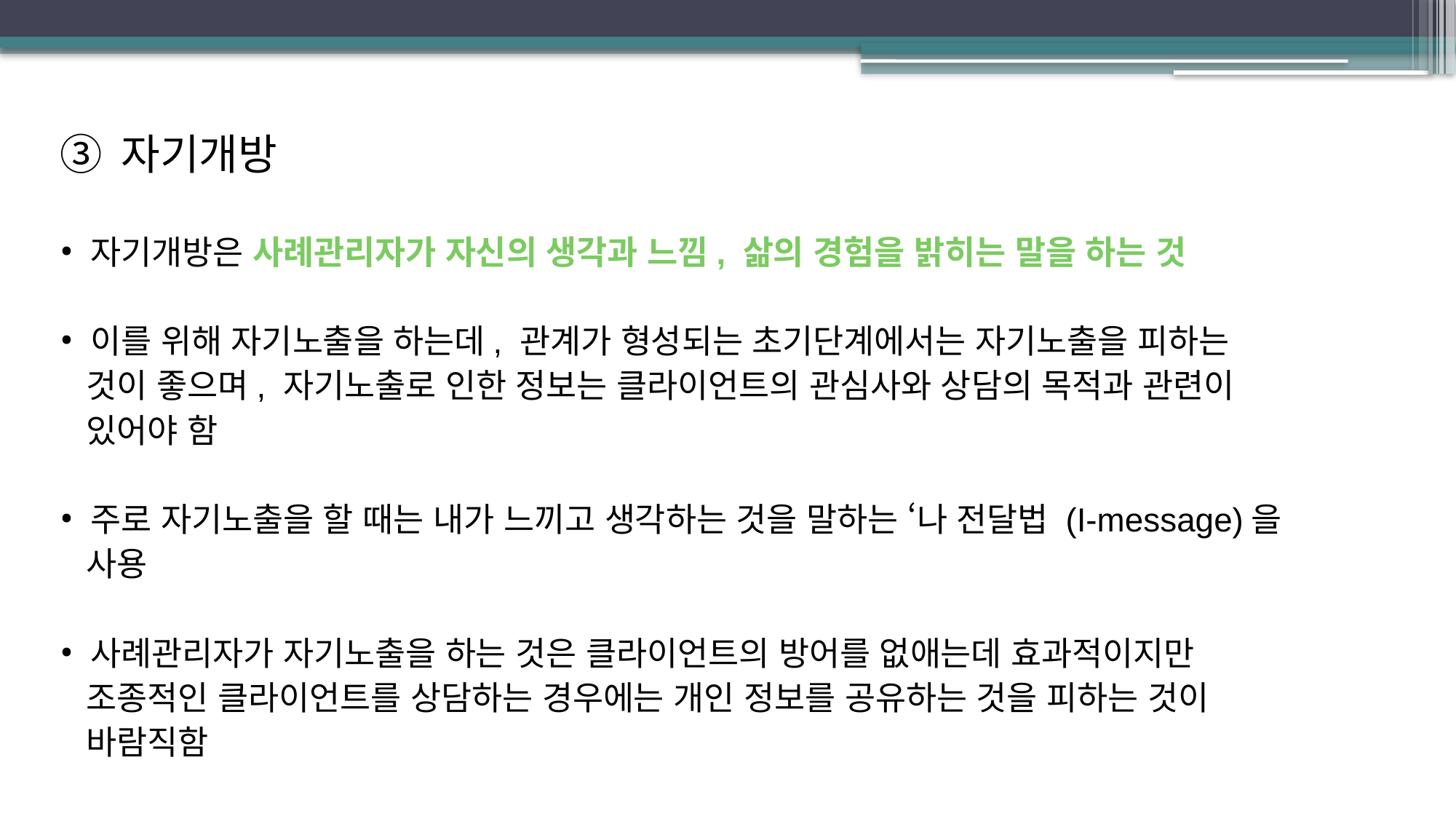

자기개방

자기개방은 사례관리자가 자신의 생각과 느낌, 삶의 경험을 밝히는 말을 하는 것

이를 위해 자기노출을 하는데, 관계가 형성되는 초기단계에서는 자기노출을 피하는
  것이 좋으며, 자기노출로 인한 정보는 클라이언트의 관심사와 상담의 목적과 관련이
  있어야 함

주로 자기노출을 할 때는 내가 느끼고 생각하는 것을 말하는 ‘나 전달법 (I-message)을
  사용

사례관리자가 자기노출을 하는 것은 클라이언트의 방어를 없애는데 효과적이지만
  조종적인 클라이언트를 상담하는 경우에는 개인 정보를 공유하는 것을 피하는 것이
  바람직함